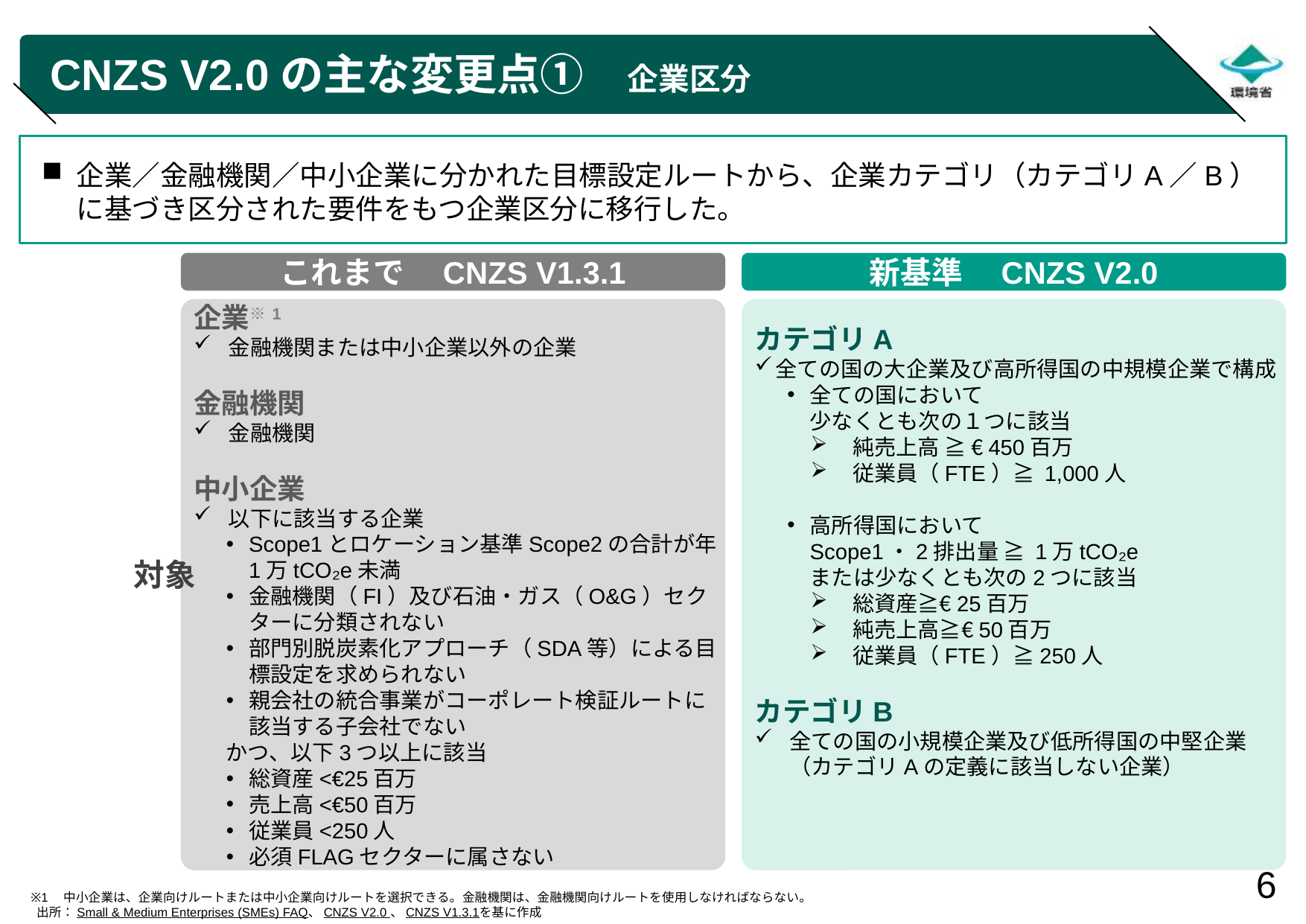

# CNZS V2.0の主な変更点①　企業区分
企業／金融機関／中小企業に分かれた目標設定ルートから、企業カテゴリ（カテゴリA／B）に基づき区分された要件をもつ企業区分に移行した。
新基準　CNZS V2.0
これまで　CNZS V1.3.1
企業※1
金融機関または中小企業以外の企業

金融機関
金融機関

中小企業
以下に該当する企業
Scope1とロケーション基準Scope2の合計が年1万tCO₂e未満
金融機関（FI）及び石油・ガス（O&G）セクターに分類されない
部門別脱炭素化アプローチ（SDA等）による目標設定を求められない
親会社の統合事業がコーポレート検証ルートに該当する子会社でない
かつ、以下3つ以上に該当
総資産<€25百万
売上高<€50百万
従業員<250人
必須FLAGセクターに属さない

カテゴリA
全ての国の大企業及び高所得国の中規模企業で構成
全ての国において
少なくとも次の１つに該当
純売上高 ≧ €450百万
従業員（FTE）≧ 1,000人

高所得国において
Scope1・2排出量 ≧ 1万tCO₂e
または少なくとも次の2つに該当
総資産≧€25百万
純売上高≧€50百万
従業員（FTE）≧250人

カテゴリB
全ての国の小規模企業及び低所得国の中堅企業（カテゴリAの定義に該当しない企業）

	対象
※1　中小企業は、企業向けルートまたは中小企業向けルートを選択できる。金融機関は、金融機関向けルートを使用しなければならない。
 出所：Small & Medium Enterprises (SMEs) FAQ、CNZS V2.0 、CNZS V1.3.1を基に作成